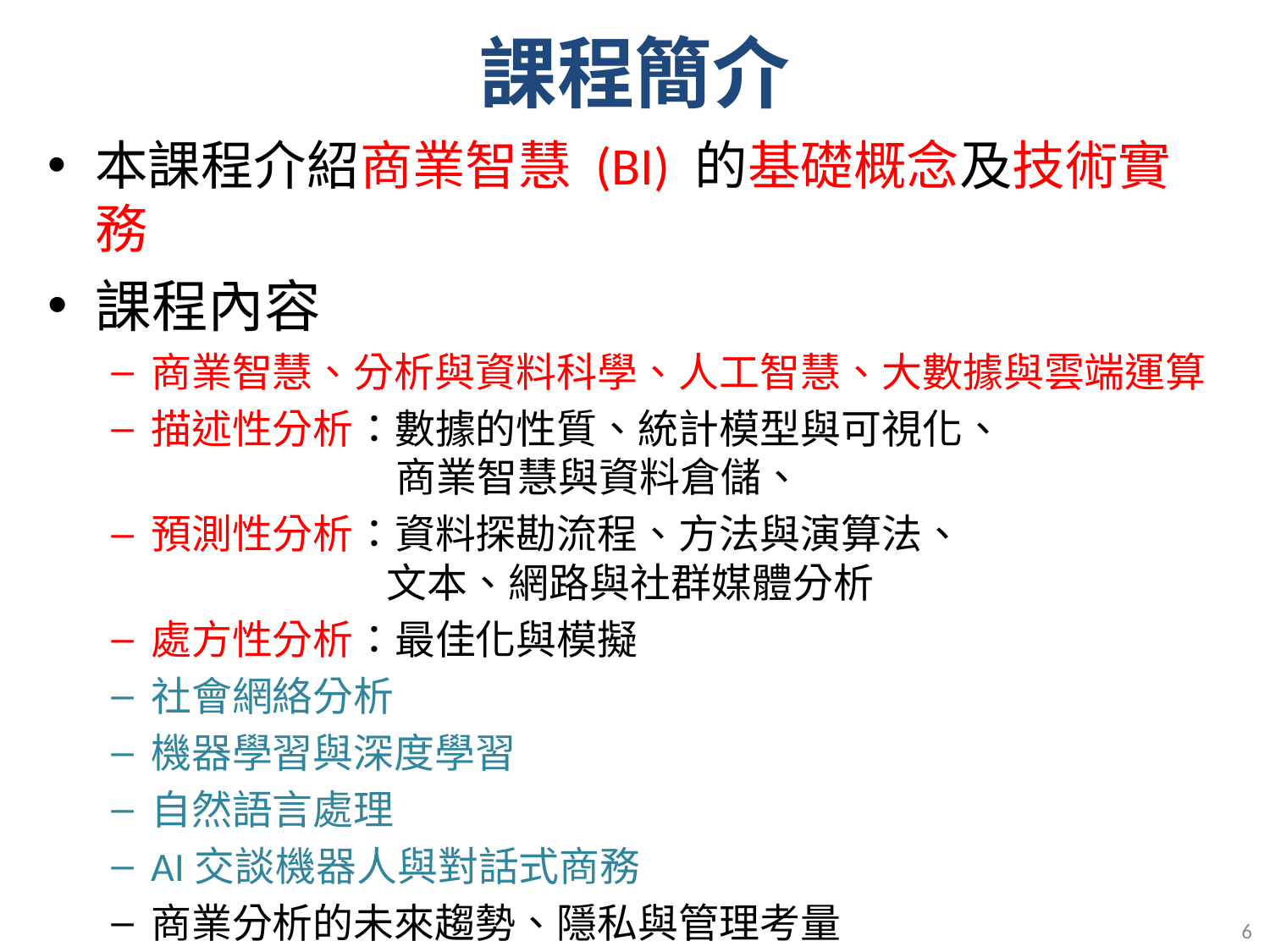

# 課程簡介
本課程介紹商業智慧 (BI) 的基礎概念及技術實務
課程內容
商業智慧、分析與資料科學、人工智慧、大數據與雲端運算
描述性分析：數據的性質、統計模型與可視化、
                           商業智慧與資料倉儲、
預測性分析：資料探勘流程、方法與演算法、
                          文本、網路與社群媒體分析
處方性分析：最佳化與模擬
社會網絡分析
機器學習與深度學習
自然語言處理
AI交談機器人與對話式商務
商業分析的未來趨勢、隱私與管理考量
6